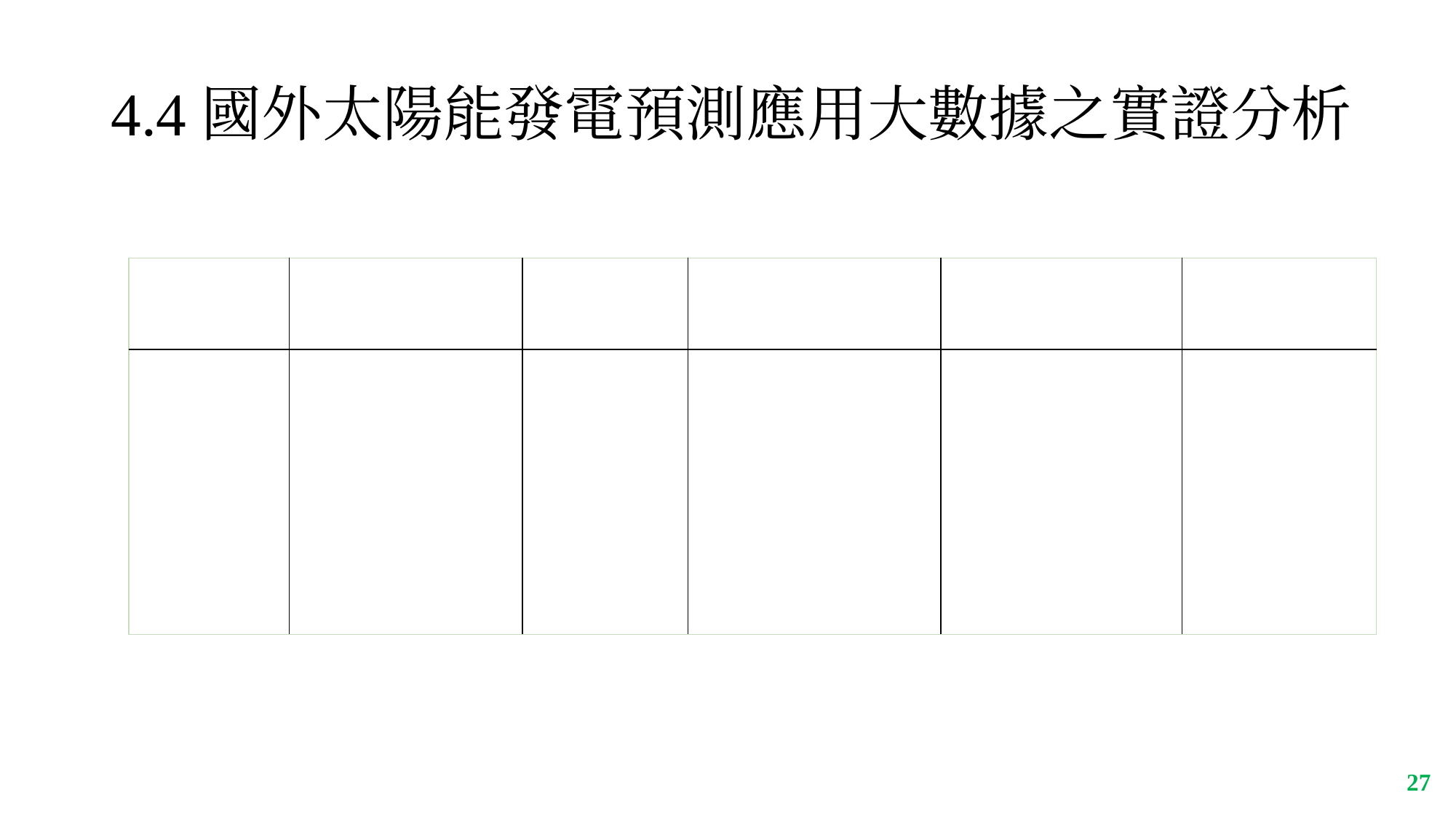

# 4.4國外太陽能發電預測應用大數據之實證分析
|  | 研究人員 | 演算法 | 使用變數 | 地點 | 資料年份 |
| --- | --- | --- | --- | --- | --- |
| 實證一 (2014) | Amit Kumar Yadav, Hasmat Malik, S.S. Chandel | 決策樹 類神經網路 (ANN) | 平均溫度 最高溫 最低溫 海拔高度 日照小時 經度 緯度 | 印度境內26的地點 | 1986年 ～ 2000年 四年作為一組資料 |
27